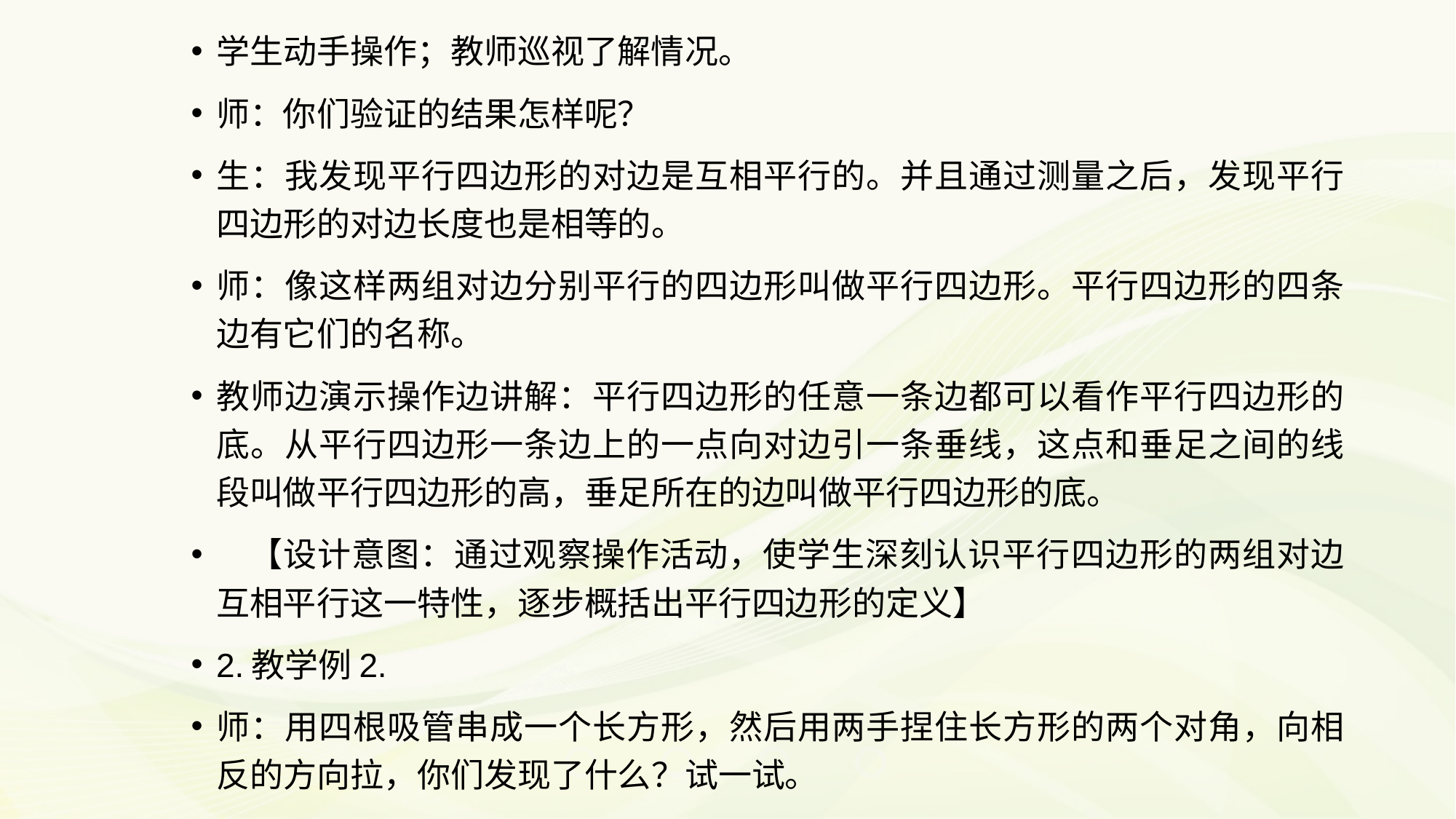

学生动手操作；教师巡视了解情况。
师：你们验证的结果怎样呢？
生：我发现平行四边形的对边是互相平行的。并且通过测量之后，发现平行四边形的对边长度也是相等的。
师：像这样两组对边分别平行的四边形叫做平行四边形。平行四边形的四条边有它们的名称。
教师边演示操作边讲解：平行四边形的任意一条边都可以看作平行四边形的底。从平行四边形一条边上的一点向对边引一条垂线，这点和垂足之间的线段叫做平行四边形的高，垂足所在的边叫做平行四边形的底。
   【设计意图：通过观察操作活动，使学生深刻认识平行四边形的两组对边互相平行这一特性，逐步概括出平行四边形的定义】
2.教学例2.
师：用四根吸管串成一个长方形，然后用两手捏住长方形的两个对角，向相反的方向拉，你们发现了什么？试一试。